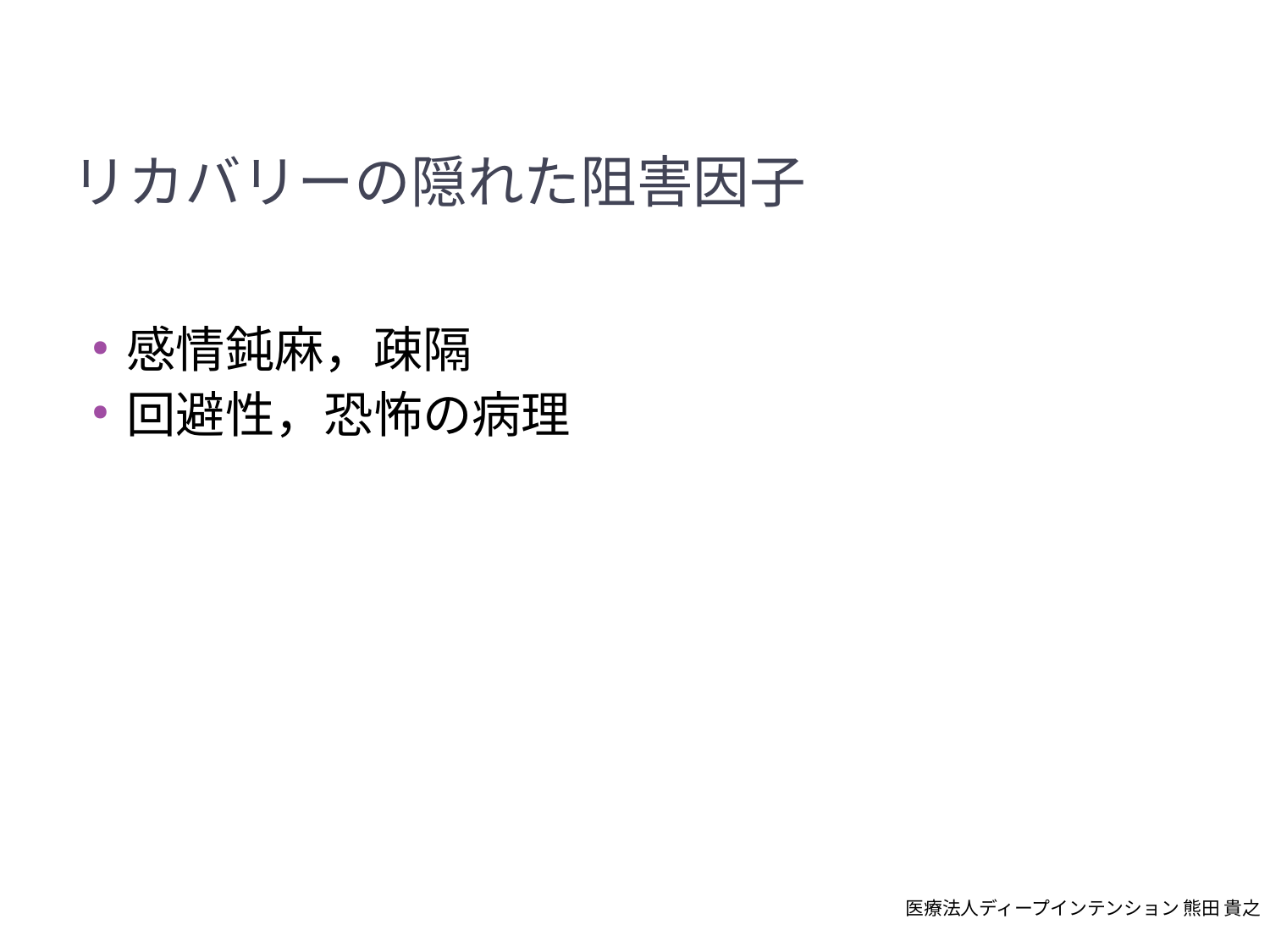

# リカバリーの隠れた阻害因子
感情鈍麻，疎隔
回避性，恐怖の病理
医療法人ディープインテンション 熊田 貴之